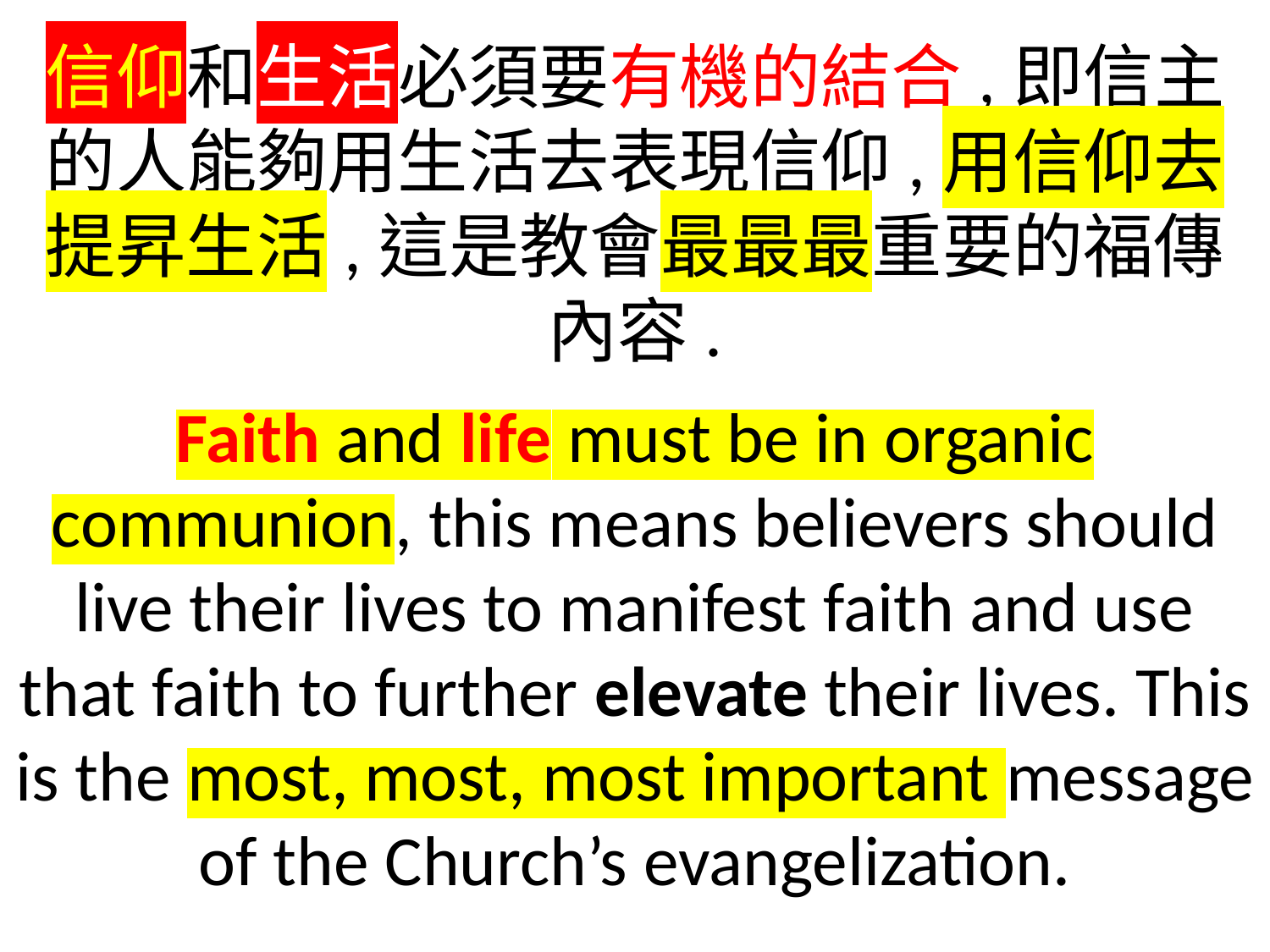

信仰和生活必須要有機的結合,即信主的人能夠用生活去表現信仰,用信仰去提昇生活,這是教會最最最重要的福傳內容.
Faith and life must be in organic communion, this means believers should live their lives to manifest faith and use that faith to further elevate their lives. This is the most, most, most important message of the Church’s evangelization.